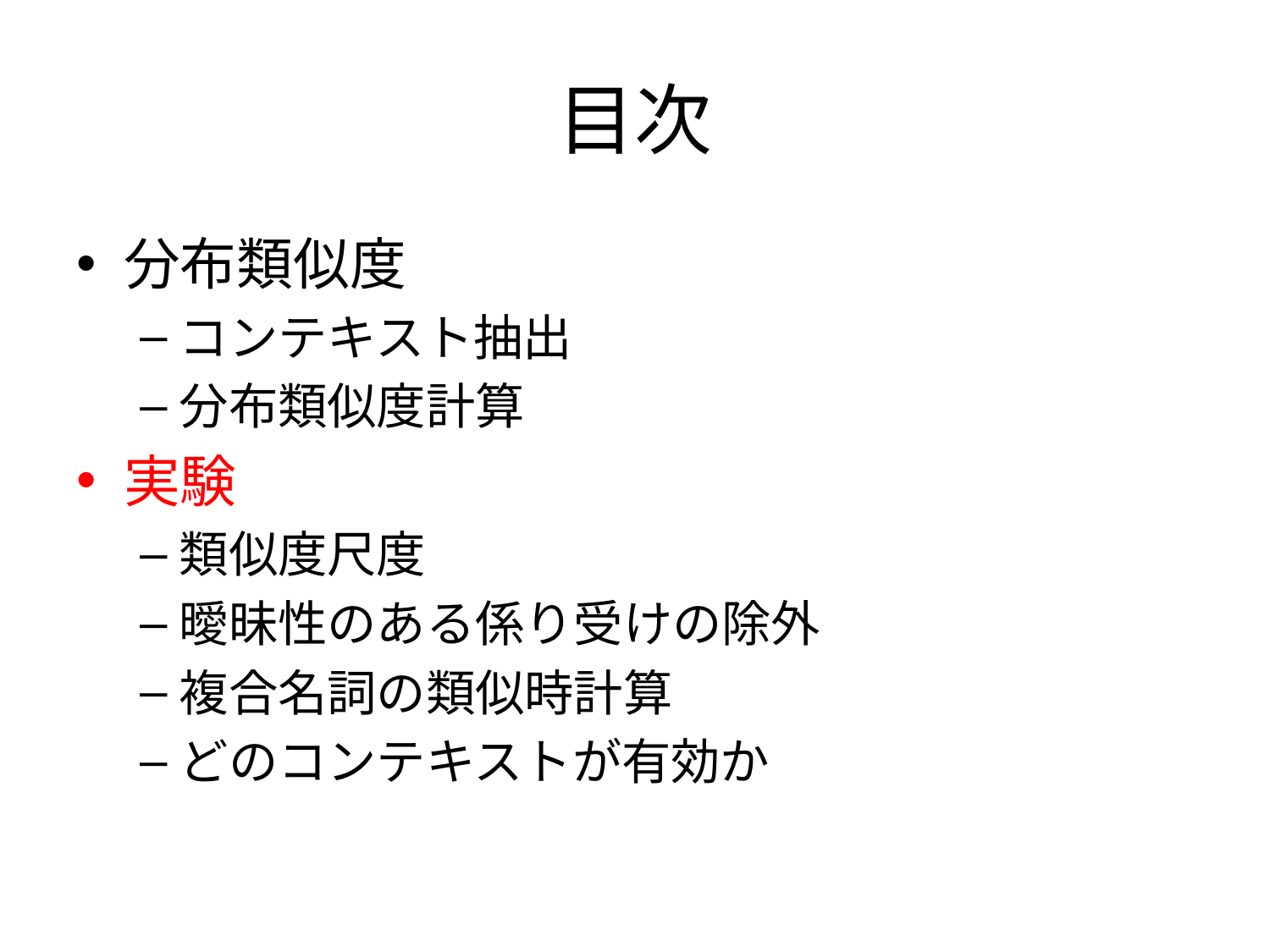

# 目次
分布類似度
コンテキスト抽出
分布類似度計算
実験
類似度尺度
曖昧性のある係り受けの除外
複合名詞の類似時計算
どのコンテキストが有効か